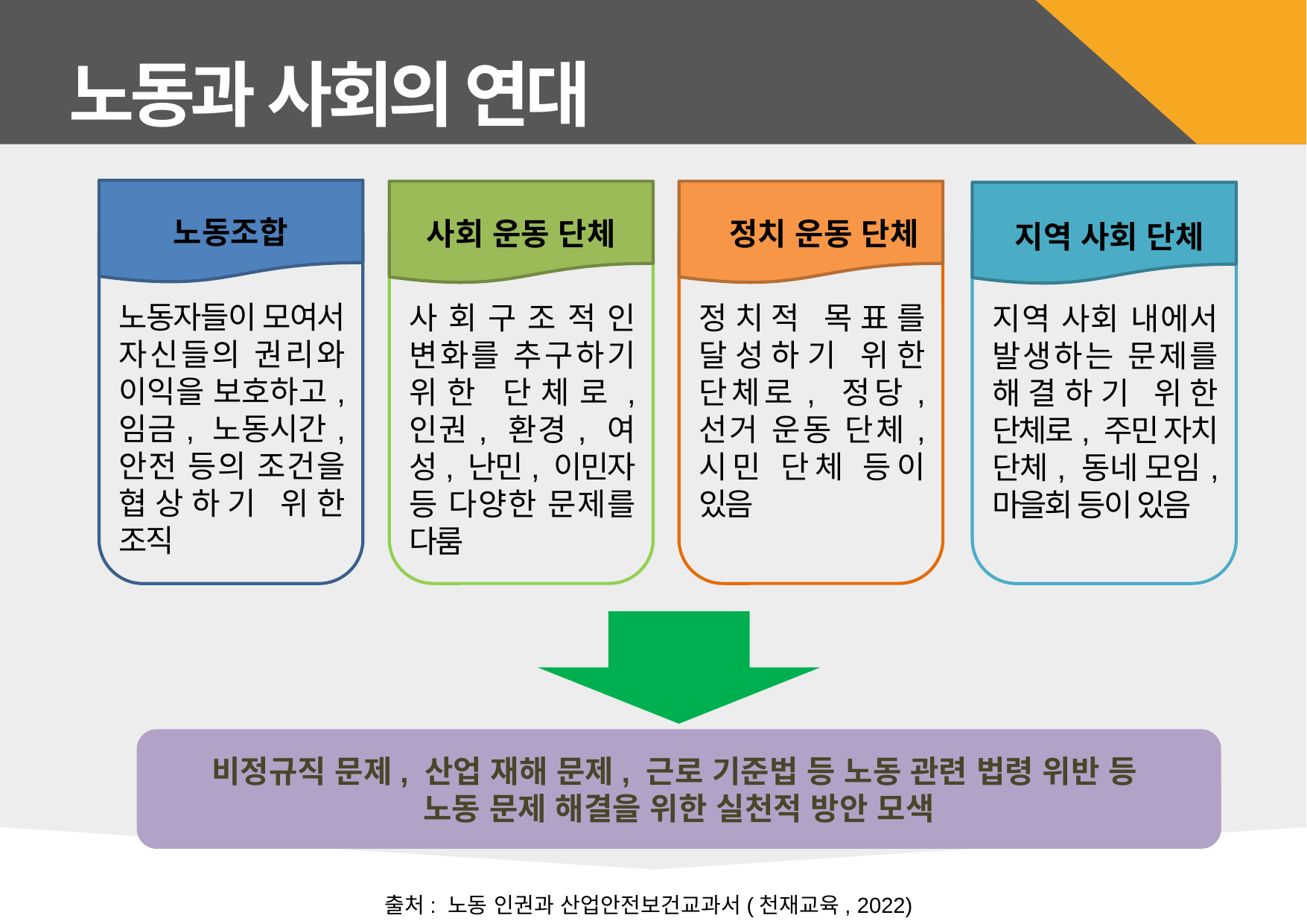

노동과 사회의 연대

노동조합
사회 운동 단체
정치 운동 단체
지역 사회 단체
노동자들이 모여서 자신들의 권리와 이익을 보호하고, 임금, 노동시간, 안전 등의 조건을 협상하기 위한 조직
사회구조적인 변화를 추구하기 위한 단체로, 인권, 환경, 여성, 난민, 이민자 등 다양한 문제를 다룸
정치적 목표를 달성하기 위한 단체로, 정당, 선거 운동 단체, 시민 단체 등이 있음
지역 사회 내에서 발생하는 문제를 해결하기 위한 단체로, 주민 자치 단체, 동네 모임, 마을회 등이 있음

비정규직 문제, 산업 재해 문제, 근로 기준법 등 노동 관련 법령 위반 등
노동 문제 해결을 위한 실천적 방안 모색
출처: 노동 인권과 산업안전보건교과서(천재교육, 2022)